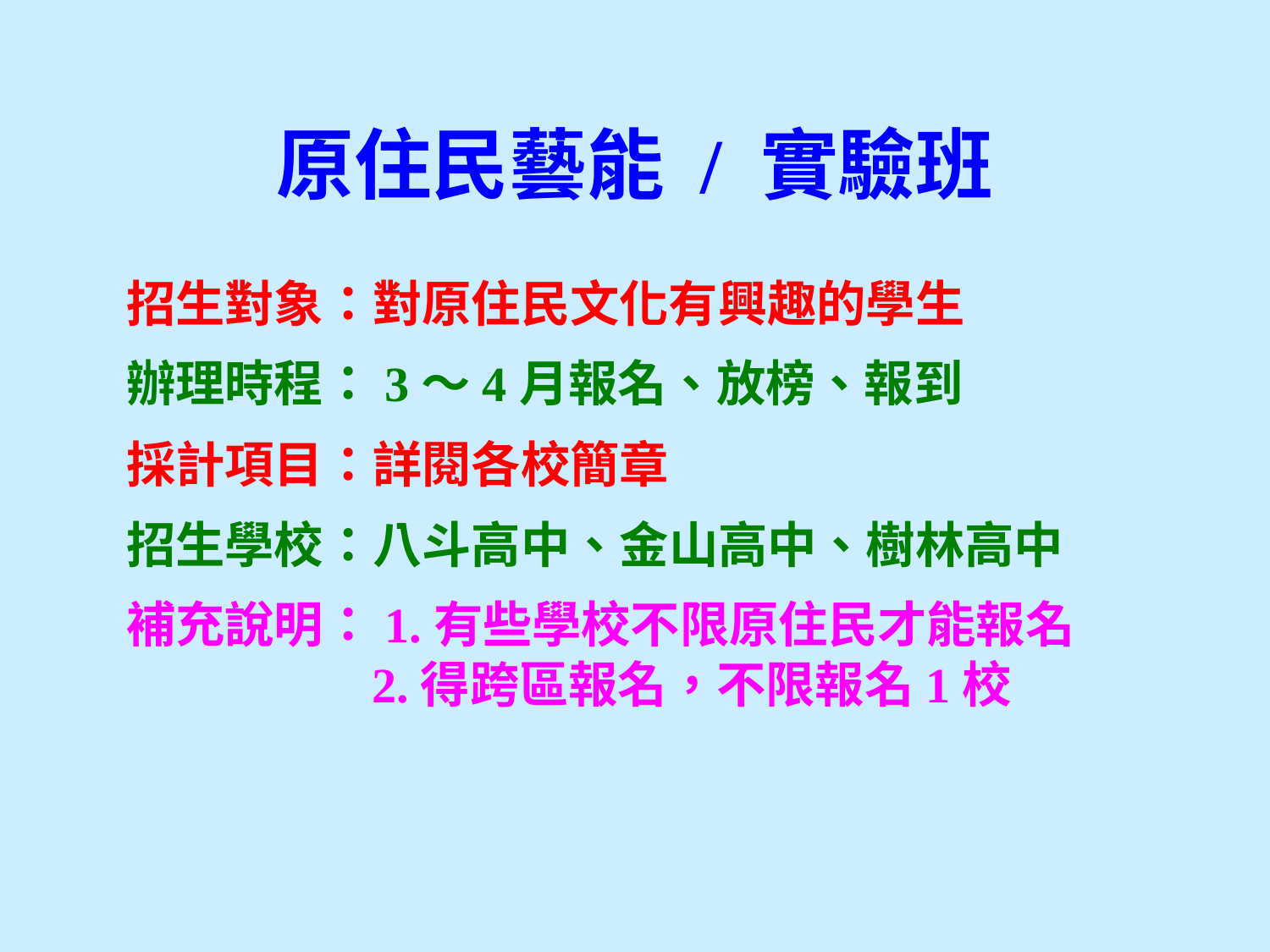

原住民藝能 / 實驗班
招生對象：對原住民文化有興趣的學生
辦理時程：3～4月報名、放榜、報到
採計項目：詳閱各校簡章
招生學校：八斗高中、金山高中、樹林高中
補充說明：1.有些學校不限原住民才能報名
                    2.得跨區報名，不限報名1校